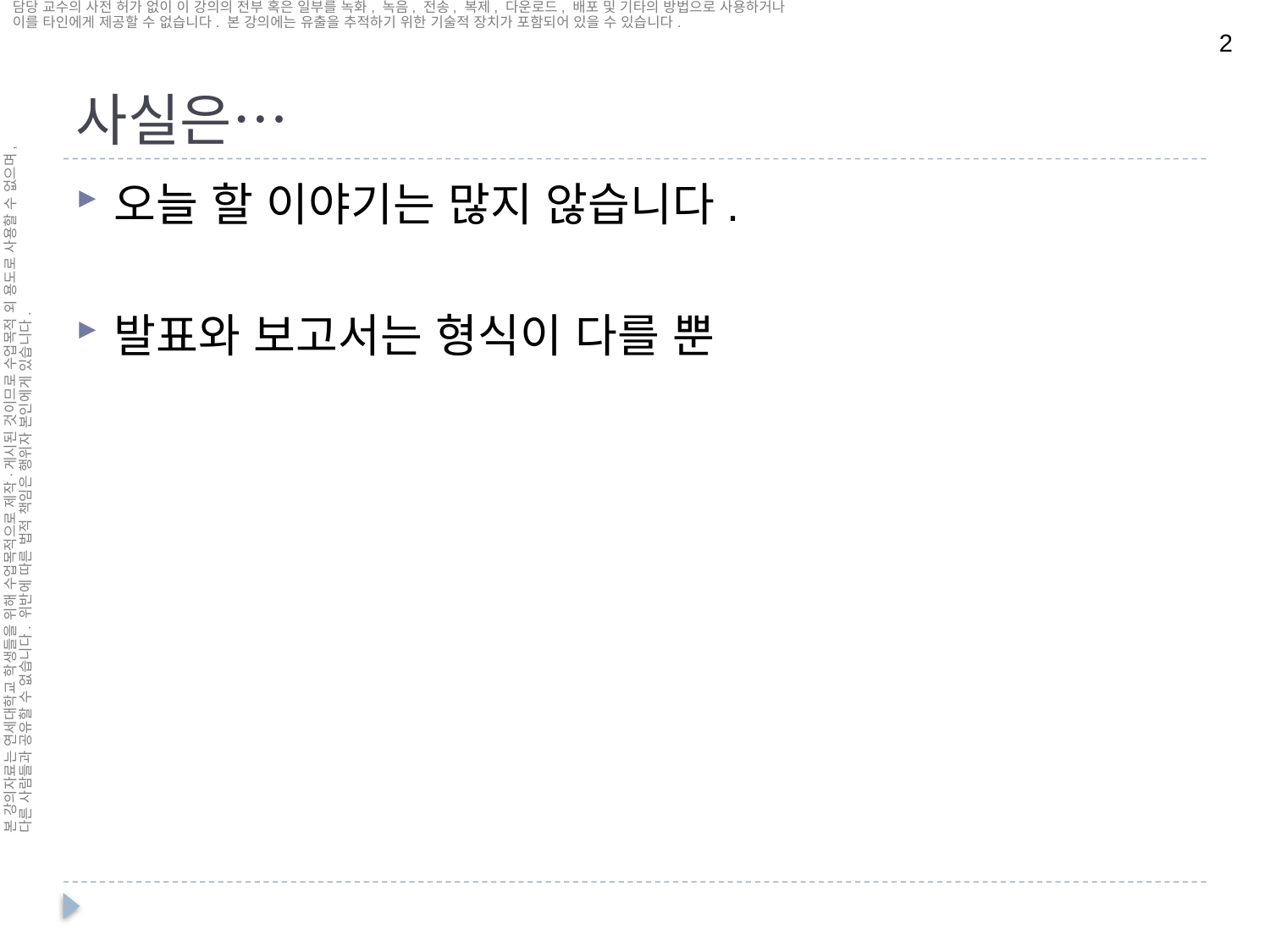

# 사실은…
2
오늘 할 이야기는 많지 않습니다.

발표와 보고서는 형식이 다를 뿐